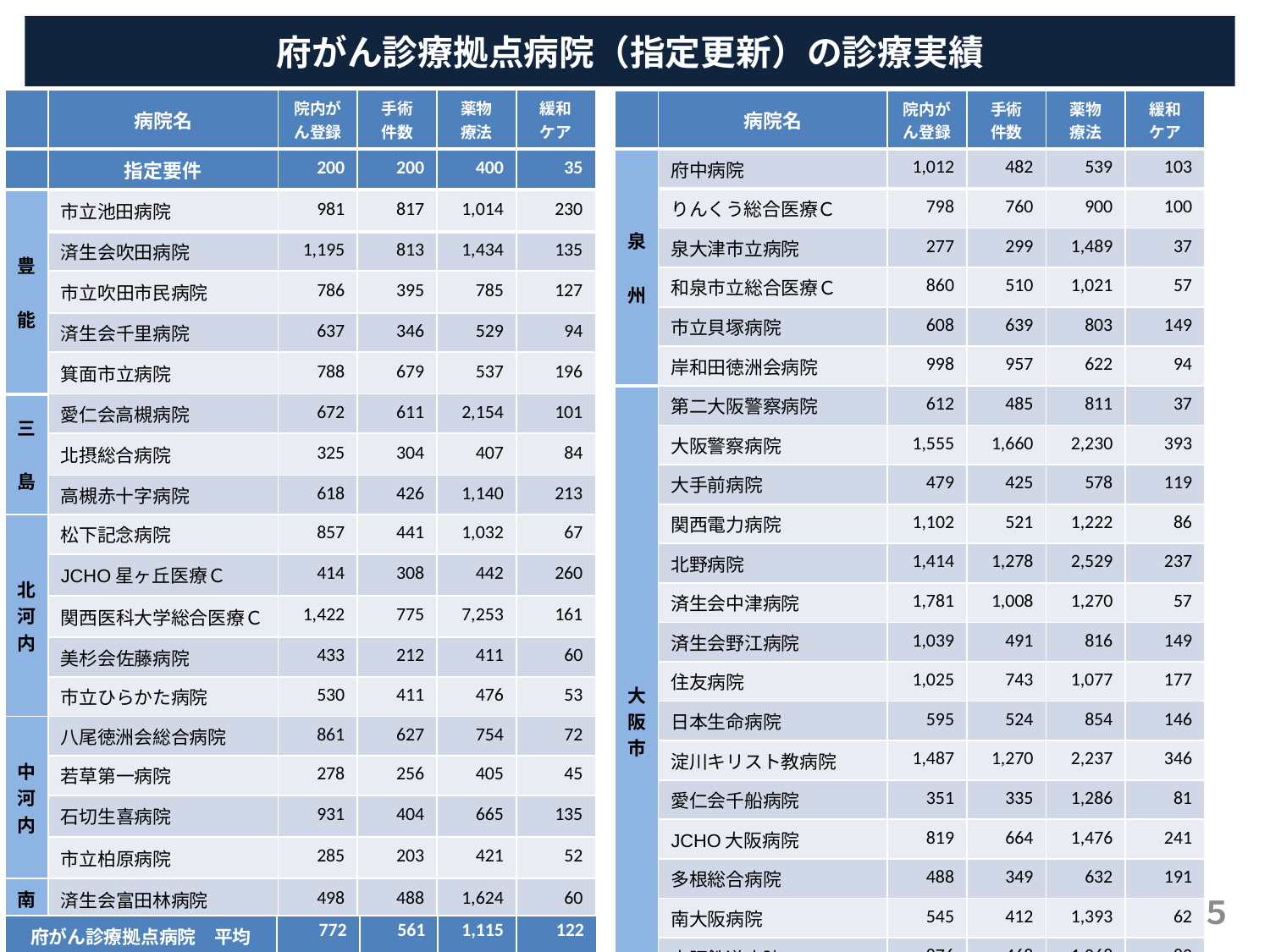

府がん診療拠点病院（指定更新）の診療実績
|  | 病院名 | 院内がん登録 | 手術 件数 | 薬物 療法 | 緩和 ケア |
| --- | --- | --- | --- | --- | --- |
|  | 指定要件 | 200 | 200 | 400 | 35 |
| 豊　能 | 市立池田病院 | 981 | 817 | 1,014 | 230 |
|  | 済生会吹田病院 | 1,195 | 813 | 1,434 | 135 |
|  | 市立吹田市民病院 | 786 | 395 | 785 | 127 |
|  | 済生会千里病院 | 637 | 346 | 529 | 94 |
|  | 箕面市立病院 | 788 | 679 | 537 | 196 |
| 三　島 | 愛仁会高槻病院 | 672 | 611 | 2,154 | 101 |
|  | 北摂総合病院 | 325 | 304 | 407 | 84 |
|  | 高槻赤十字病院 | 618 | 426 | 1,140 | 213 |
| 北河内 | 松下記念病院 | 857 | 441 | 1,032 | 67 |
|  | JCHO星ヶ丘医療Ｃ | 414 | 308 | 442 | 260 |
|  | 関西医科大学総合医療Ｃ | 1,422 | 775 | 7,253 | 161 |
|  | 美杉会佐藤病院 | 433 | 212 | 411 | 60 |
|  | 市立ひらかた病院 | 530 | 411 | 476 | 53 |
| 中河内 | 八尾徳洲会総合病院 | 861 | 627 | 754 | 72 |
|  | 若草第一病院 | 278 | 256 | 405 | 45 |
|  | 石切生喜病院 | 931 | 404 | 665 | 135 |
|  | 市立柏原病院 | 285 | 203 | 421 | 52 |
| 南河内 | 済生会富田林病院 | 498 | 488 | 1,624 | 60 |
|  | ＰＬ病院 | 471 | 306 | 470 | 43 |
| 堺　市 | ベルランド総合病院 | 1,106 | 673 | 1,049 | 83 |
|  | 耳原総合病院 | 507 | 413 | 408 | 38 |
|  | 病院名 | 院内がん登録 | 手術 件数 | 薬物 療法 | 緩和 ケア |
| --- | --- | --- | --- | --- | --- |
| 泉　州 | 府中病院 | 1,012 | 482 | 539 | 103 |
|  | りんくう総合医療Ｃ | 798 | 760 | 900 | 100 |
|  | 泉大津市立病院 | 277 | 299 | 1,489 | 37 |
|  | 和泉市立総合医療Ｃ | 860 | 510 | 1,021 | 57 |
|  | 市立貝塚病院 | 608 | 639 | 803 | 149 |
|  | 岸和田徳洲会病院 | 998 | 957 | 622 | 94 |
| 大阪市 | 第二大阪警察病院 | 612 | 485 | 811 | 37 |
|  | 大阪警察病院 | 1,555 | 1,660 | 2,230 | 393 |
|  | 大手前病院 | 479 | 425 | 578 | 119 |
|  | 関西電力病院 | 1,102 | 521 | 1,222 | 86 |
|  | 北野病院 | 1,414 | 1,278 | 2,529 | 237 |
|  | 済生会中津病院 | 1,781 | 1,008 | 1,270 | 57 |
|  | 済生会野江病院 | 1,039 | 491 | 816 | 149 |
|  | 住友病院 | 1,025 | 743 | 1,077 | 177 |
|  | 日本生命病院 | 595 | 524 | 854 | 146 |
|  | 淀川キリスト教病院 | 1,487 | 1,270 | 2,237 | 346 |
|  | 愛仁会千船病院 | 351 | 335 | 1,286 | 81 |
|  | JCHO大阪病院 | 819 | 664 | 1,476 | 241 |
|  | 多根総合病院 | 488 | 349 | 632 | 191 |
|  | 南大阪病院 | 545 | 412 | 1,393 | 62 |
|  | 大阪鉄道病院 | 876 | 468 | 1,068 | 83 |
|  | 東住吉森本病院 | 366 | 279 | 403 | 53 |
|  | 済生会泉尾病院 | 292 | 208 | 385 | 65 |
５
| 府がん診療拠点病院　平均 | 772 | 561 | 1,115 | 122 |
| --- | --- | --- | --- | --- |